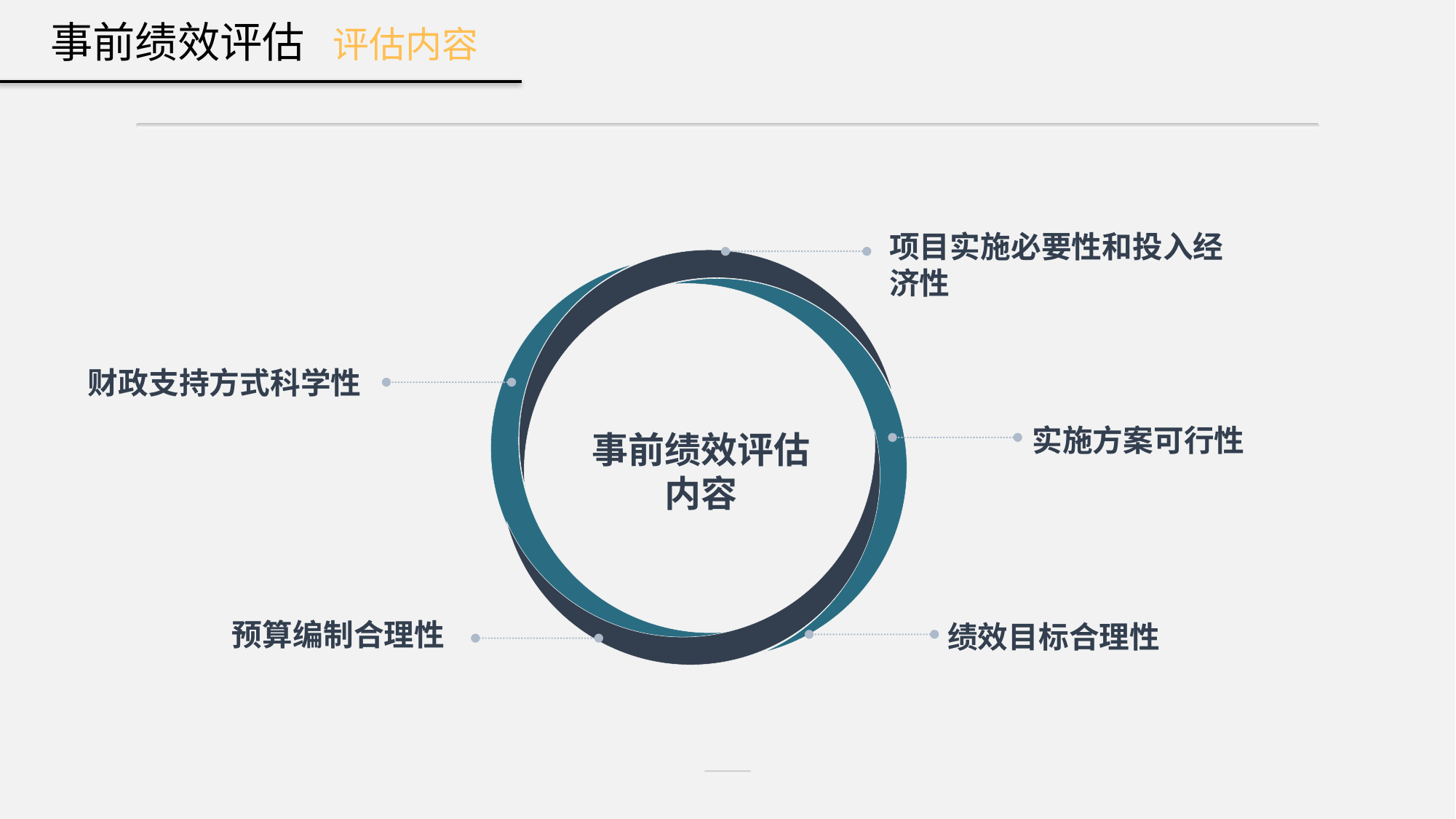

事前绩效评估   评估内容

项目实施必要性和投入经济性

财政支持方式科学性

事前绩效评估内容
实施方案可行性

预算编制合理性
绩效目标合理性